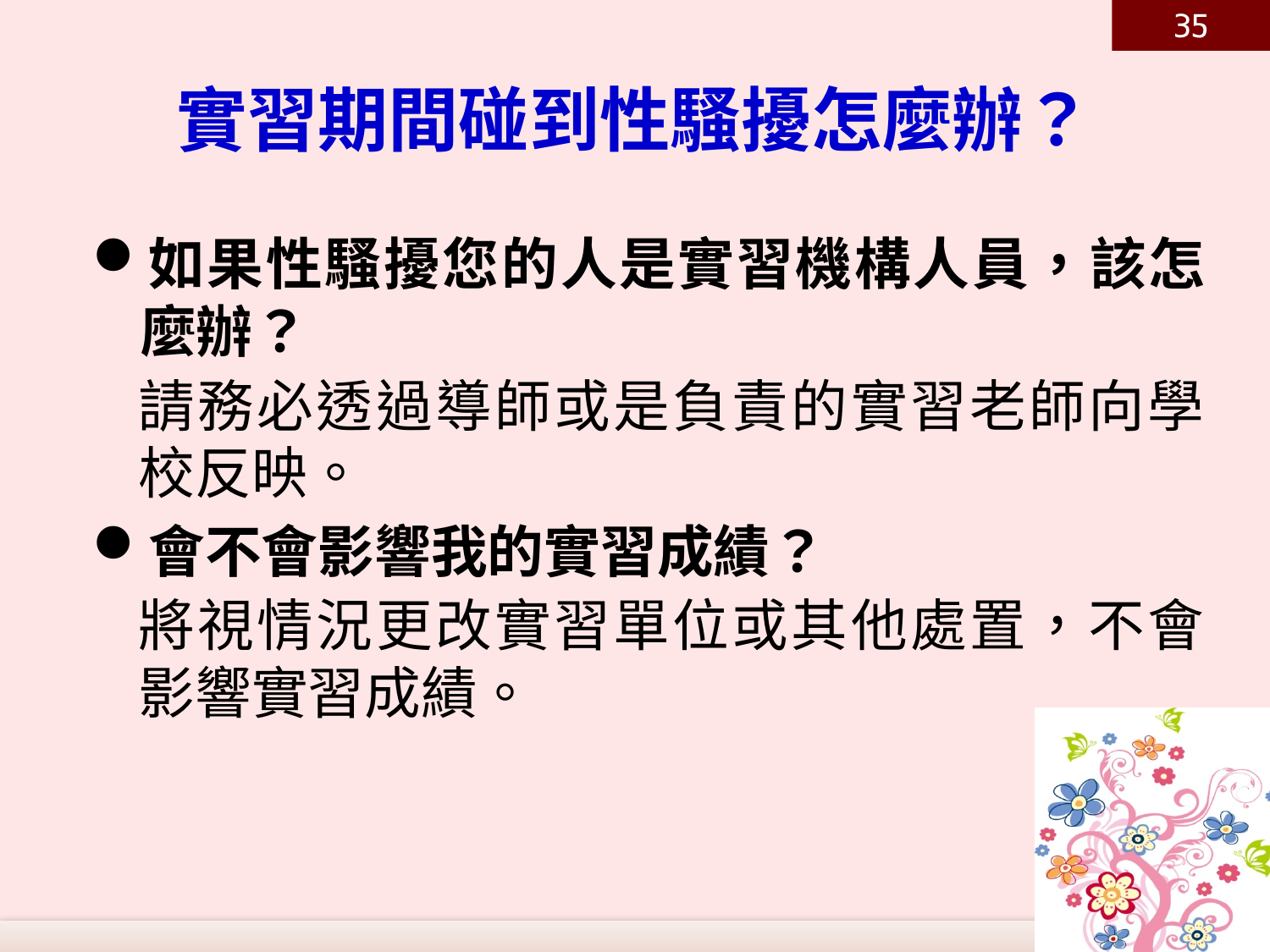

35
# 實習期間碰到性騷擾怎麼辦？
如果性騷擾您的人是實習機構人員，該怎麼辦？
請務必透過導師或是負責的實習老師向學校反映。
會不會影響我的實習成績？
將視情況更改實習單位或其他處置，不會影響實習成績。